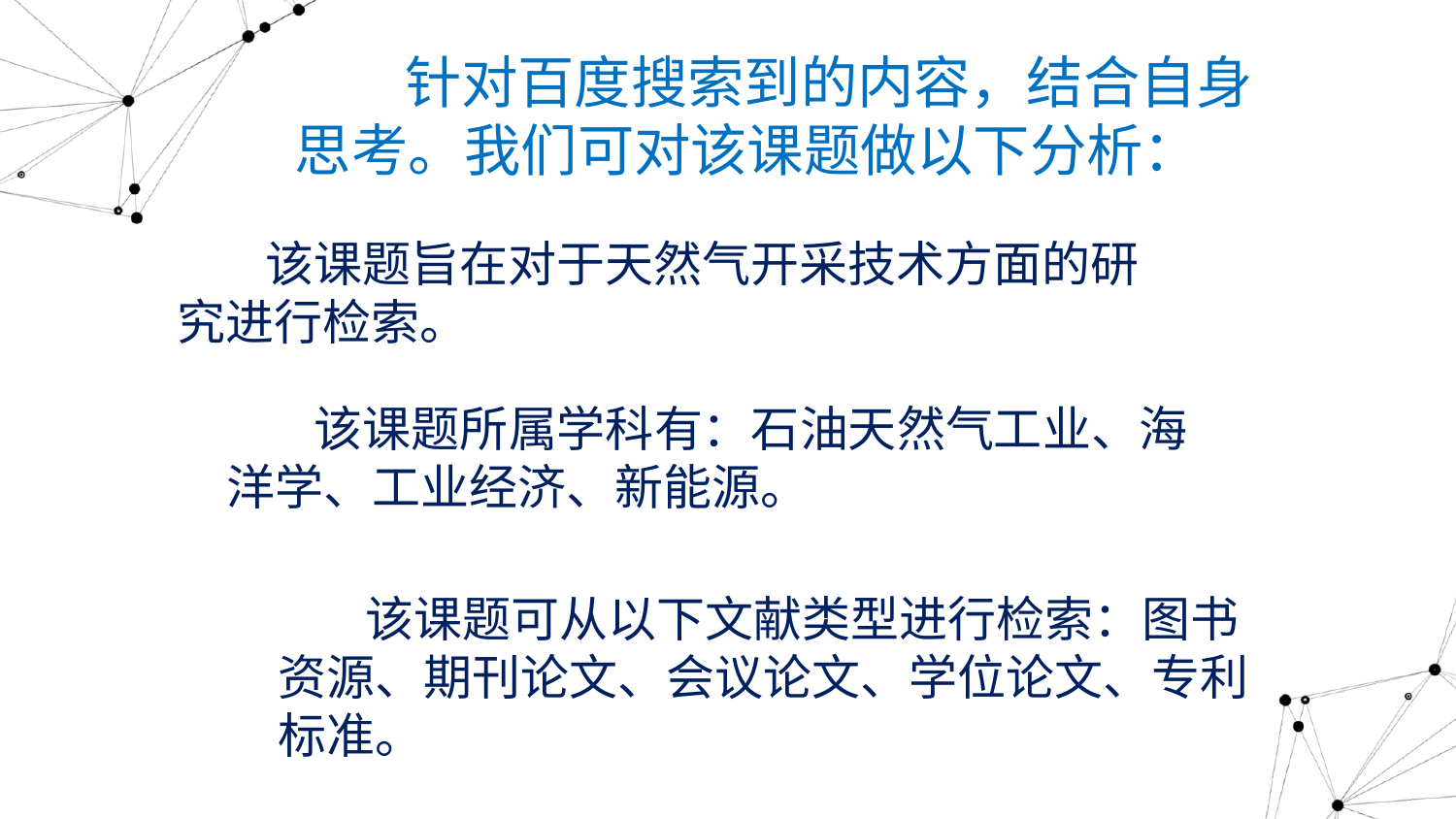

针对百度搜索到的内容，结合自身思考。我们可对该课题做以下分析：
       该课题旨在对于天然气开采技术方面的研究进行检索。
       该课题所属学科有：石油天然气工业、海洋学、工业经济、新能源。
       该课题可从以下文献类型进行检索：图书资源、期刊论文、会议论文、学位论文、专利标准。